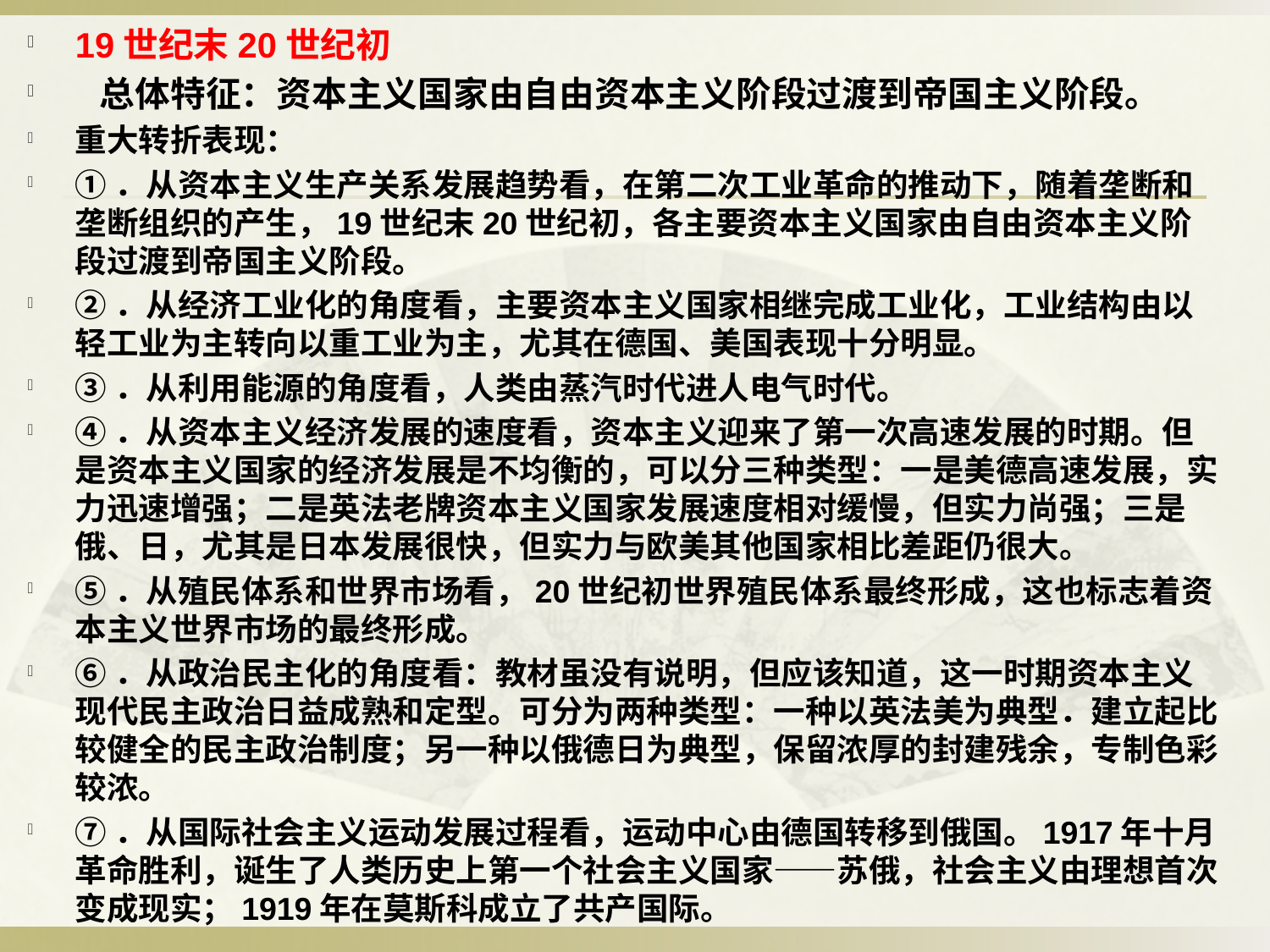

19世纪末20世纪初
  总体特征：资本主义国家由自由资本主义阶段过渡到帝国主义阶段。
重大转折表现：
①．从资本主义生产关系发展趋势看，在第二次工业革命的推动下，随着垄断和垄断组织的产生，19世纪末20世纪初，各主要资本主义国家由自由资本主义阶段过渡到帝国主义阶段。
②．从经济工业化的角度看，主要资本主义国家相继完成工业化，工业结构由以轻工业为主转向以重工业为主，尤其在德国、美国表现十分明显。
③．从利用能源的角度看，人类由蒸汽时代进人电气时代。
④．从资本主义经济发展的速度看，资本主义迎来了第一次高速发展的时期。但是资本主义国家的经济发展是不均衡的，可以分三种类型：一是美德高速发展，实力迅速增强；二是英法老牌资本主义国家发展速度相对缓慢，但实力尚强；三是俄、日，尤其是日本发展很快，但实力与欧美其他国家相比差距仍很大。
⑤．从殖民体系和世界市场看，20世纪初世界殖民体系最终形成，这也标志着资本主义世界市场的最终形成。
⑥．从政治民主化的角度看：教材虽没有说明，但应该知道，这一时期资本主义现代民主政治日益成熟和定型。可分为两种类型：一种以英法美为典型．建立起比较健全的民主政治制度；另一种以俄德日为典型，保留浓厚的封建残余，专制色彩较浓。
⑦．从国际社会主义运动发展过程看，运动中心由德国转移到俄国。1917年十月革命胜利，诞生了人类历史上第一个社会主义国家——苏俄，社会主义由理想首次变成现实；1919年在莫斯科成立了共产国际。